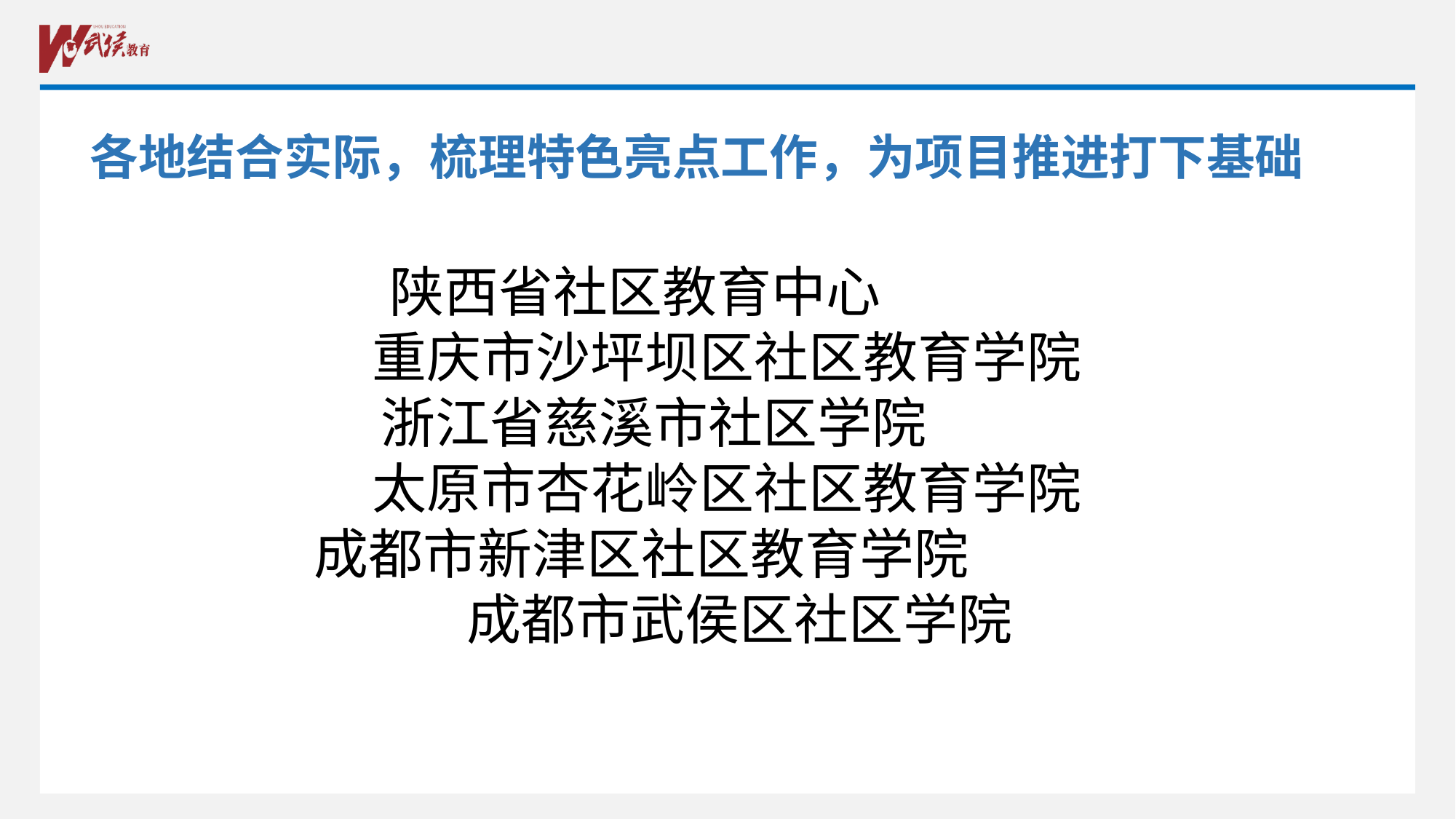

各地结合实际，梳理特色亮点工作，为项目推进打下基础

陕西省社区教育中心
重庆市沙坪坝区社区教育学院
浙江省慈溪市社区学院
太原市杏花岭区社区教育学院
成都市新津区社区教育学院
 成都市武侯区社区学院